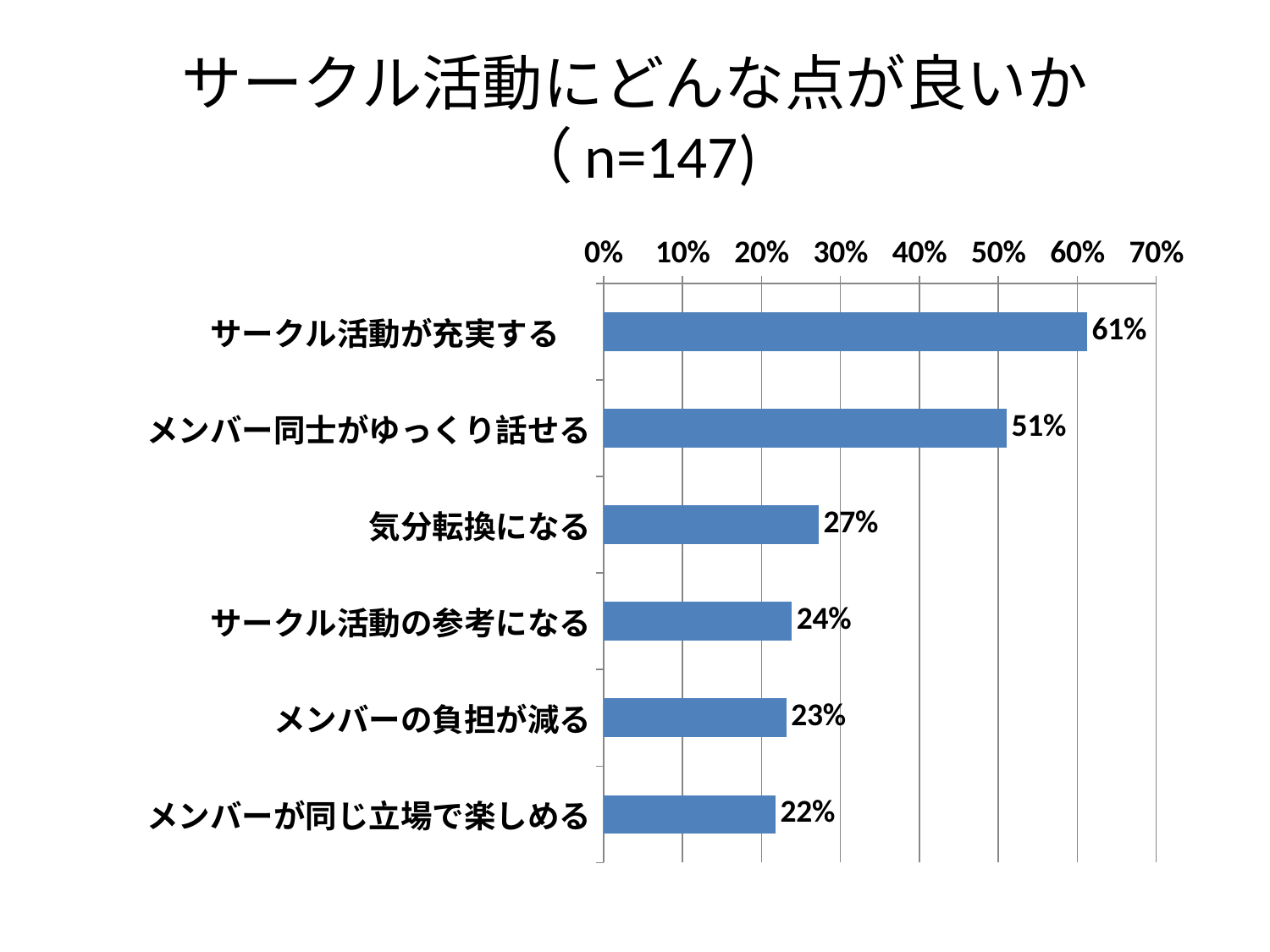

# サークル活動にどんな点が良いか（n=147)

### Chart

| Category |  |
|---|---|
| サークル活動が充実する　 | 0.6122448979591837 |
| メンバー同士がゆっくり話せる | 0.5102040816326531 |
| 気分転換になる | 0.272108843537415 |
| サークル活動の参考になる | 0.23809523809523808 |
| メンバーの負担が減る | 0.23129251700680273 |
| メンバーが同じ立場で楽しめる | 0.21768707482993196 |